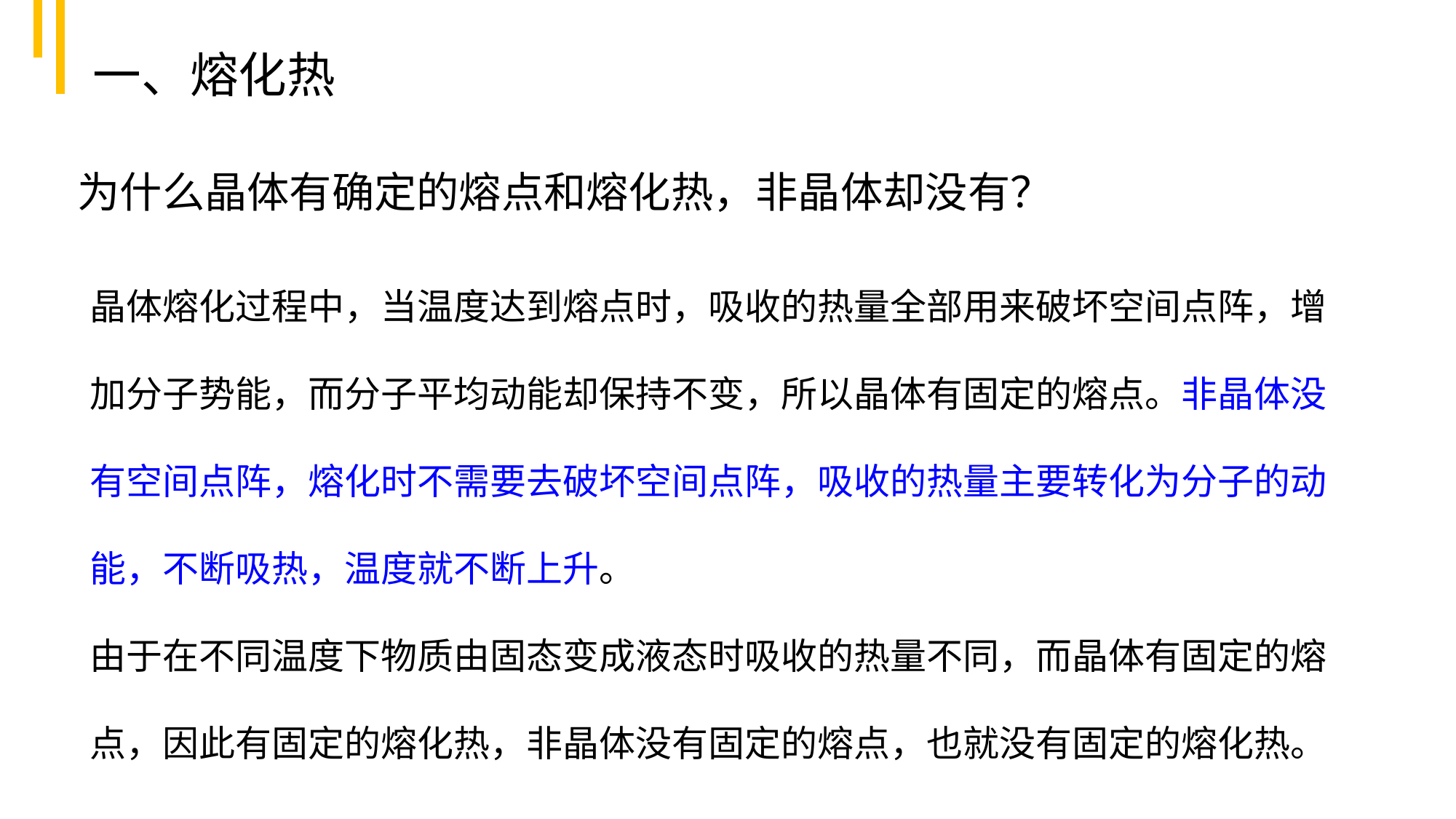

一、熔化热
      为什么晶体有确定的熔点和熔化热，非晶体却没有？
晶体熔化过程中，当温度达到熔点时，吸收的热量全部用来破坏空间点阵，增加分子势能，而分子平均动能却保持不变，所以晶体有固定的熔点。非晶体没有空间点阵，熔化时不需要去破坏空间点阵，吸收的热量主要转化为分子的动能，不断吸热，温度就不断上升。
由于在不同温度下物质由固态变成液态时吸收的热量不同，而晶体有固定的熔点，因此有固定的熔化热，非晶体没有固定的熔点，也就没有固定的熔化热。